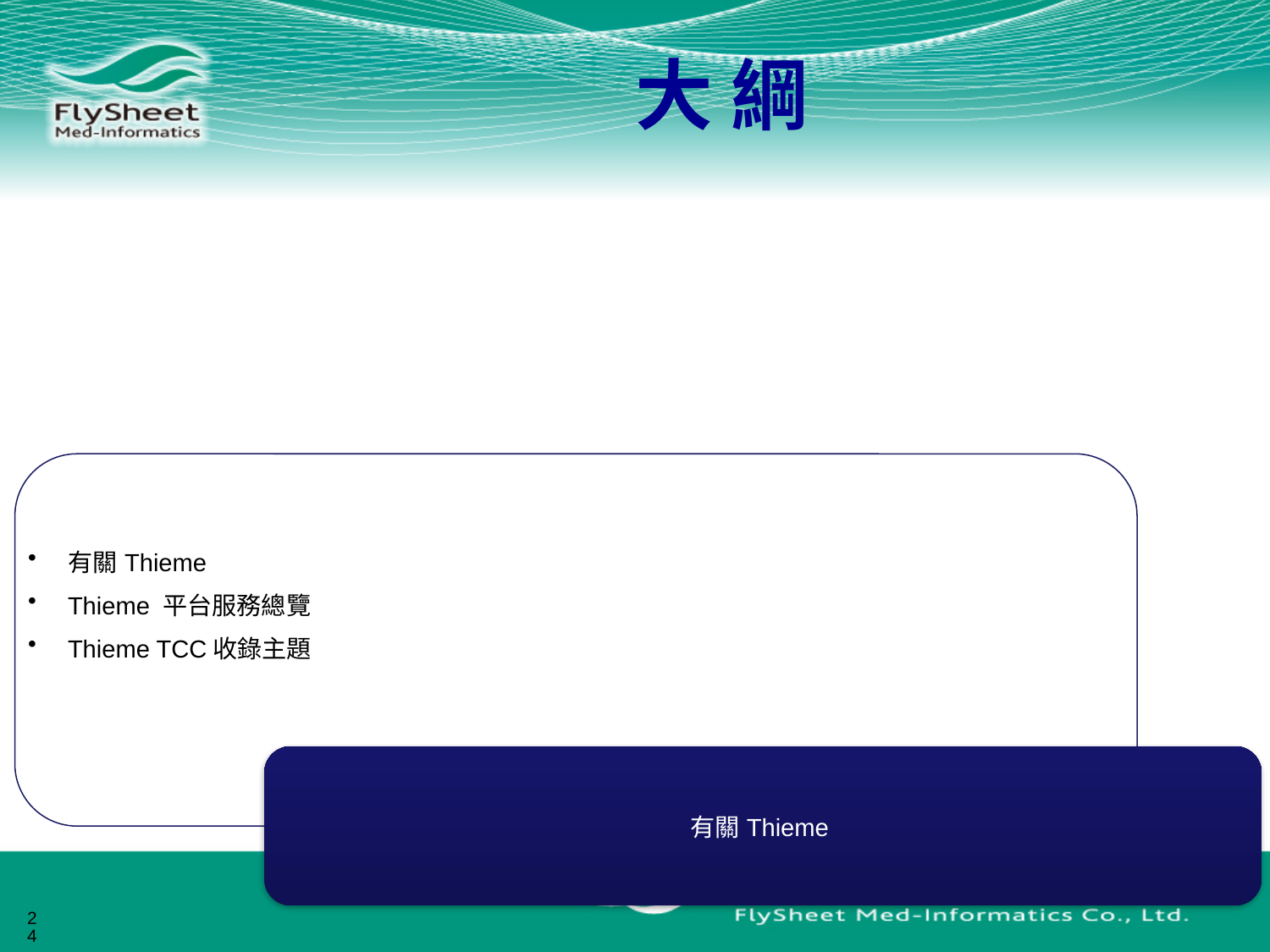

# 大 綱
有關Thieme
有關Thieme
Thieme 平台服務總覽
Thieme TCC收錄主題
24